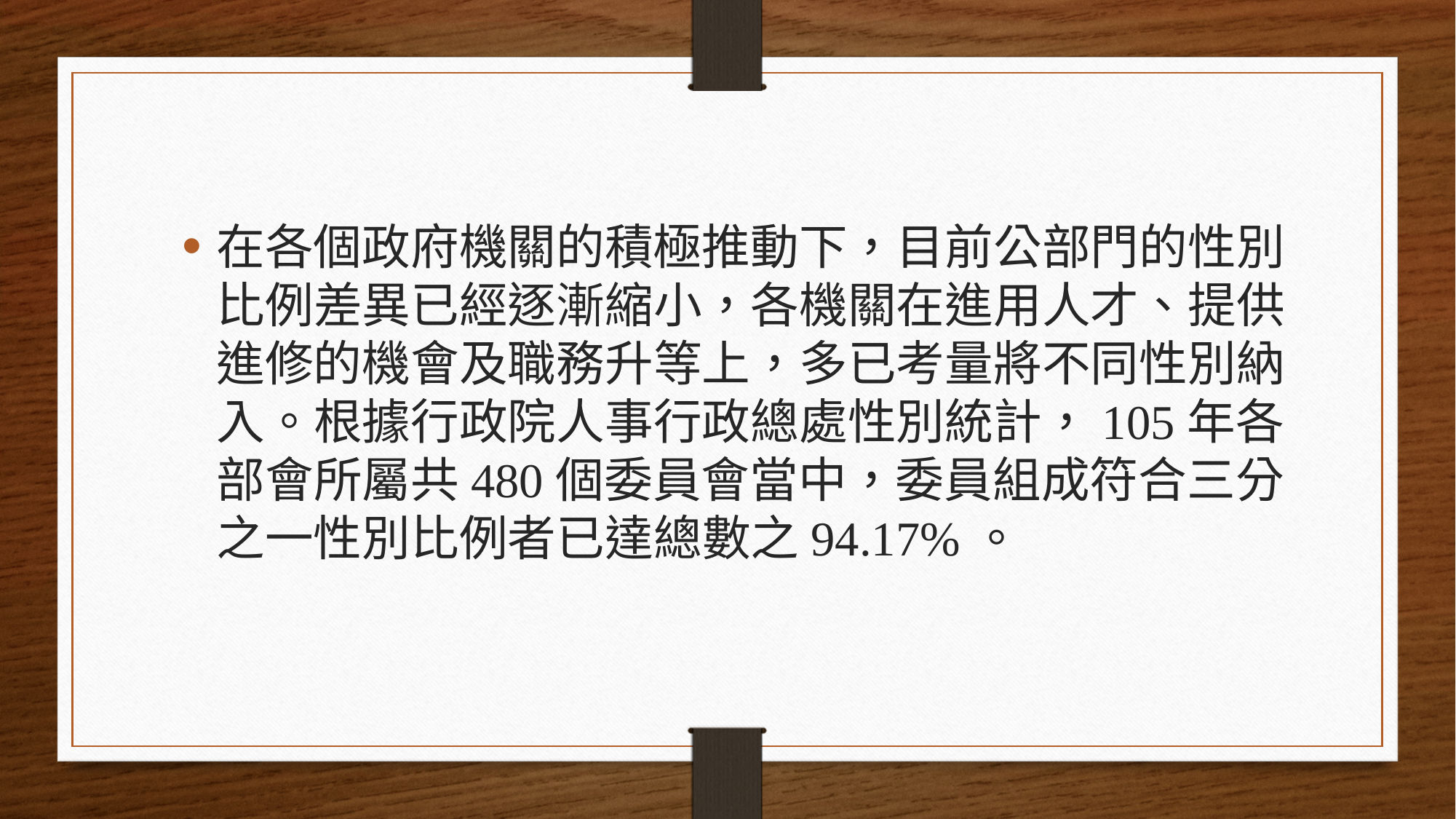

在各個政府機關的積極推動下，目前公部門的性別比例差異已經逐漸縮小，各機關在進用人才、提供進修的機會及職務升等上，多已考量將不同性別納入。根據行政院人事行政總處性別統計，105年各部會所屬共480個委員會當中，委員組成符合三分之一性別比例者已達總數之94.17%。